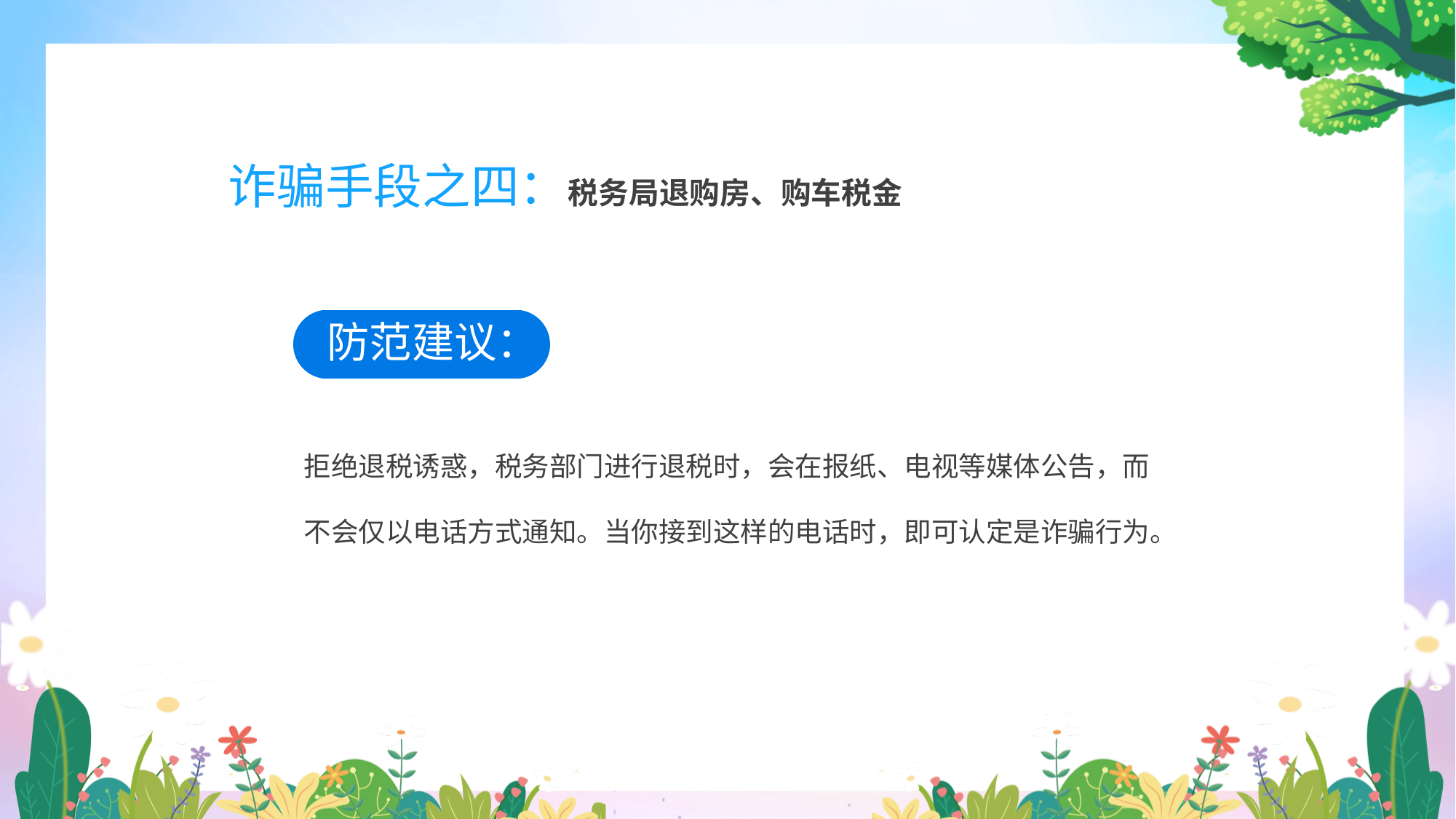

诈骗手段之四：税务局退购房、购车税金

防范建议：
拒绝退税诱惑，税务部门进行退税时，会在报纸、电视等媒体公告，而不会仅以电话方式通知。当你接到这样的电话时，即可认定是诈骗行为。